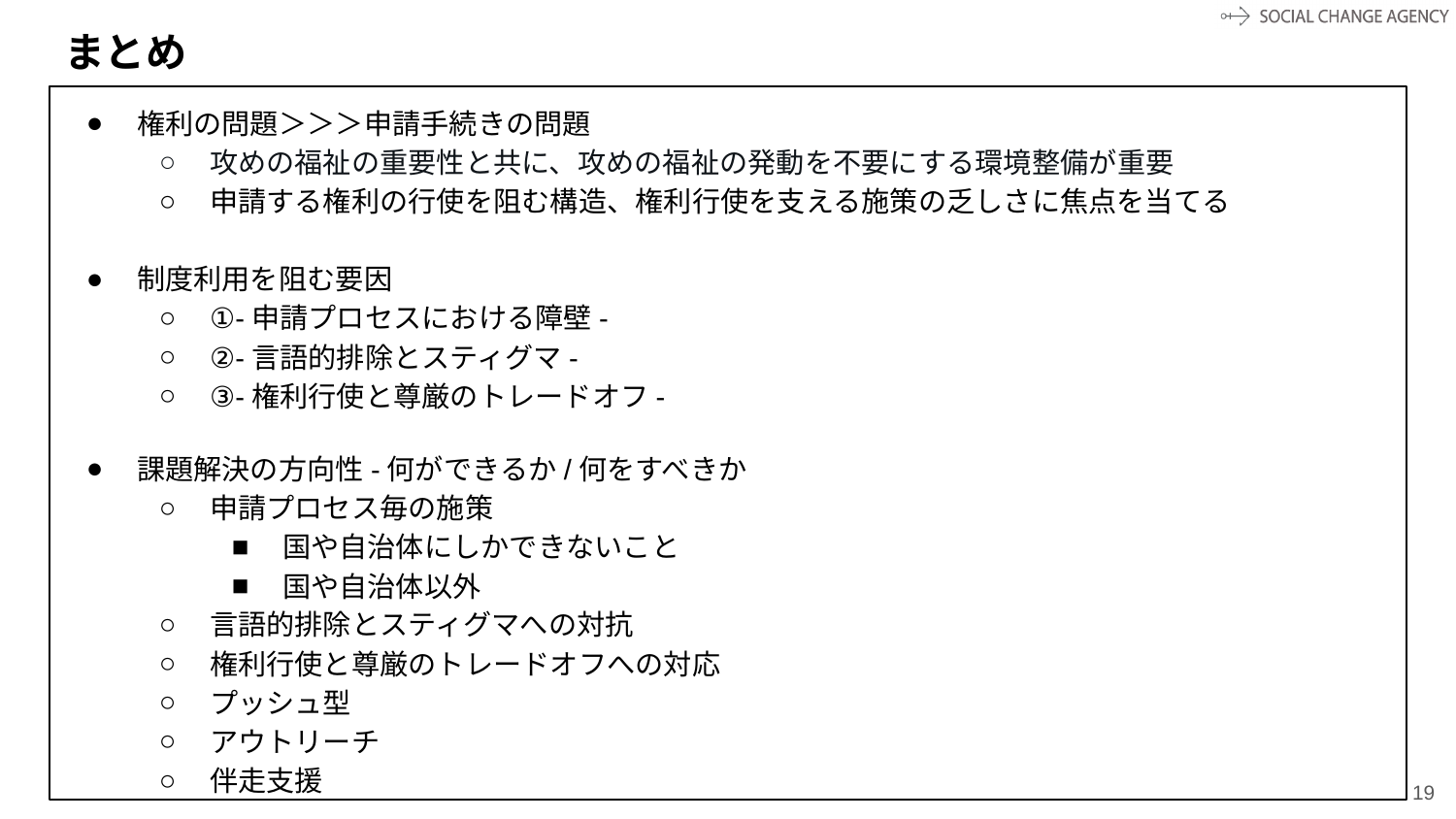

# まとめ
権利の問題＞＞＞申請手続きの問題
攻めの福祉の重要性と共に、攻めの福祉の発動を不要にする環境整備が重要
申請する権利の行使を阻む構造、権利行使を支える施策の乏しさに焦点を当てる
制度利用を阻む要因
①-申請プロセスにおける障壁-
②-言語的排除とスティグマ-
③-権利行使と尊厳のトレードオフ-
課題解決の方向性-何ができるか/何をすべきか
申請プロセス毎の施策
国や自治体にしかできないこと
国や自治体以外
言語的排除とスティグマへの対抗
権利行使と尊厳のトレードオフへの対応
プッシュ型
アウトリーチ
伴走支援

19